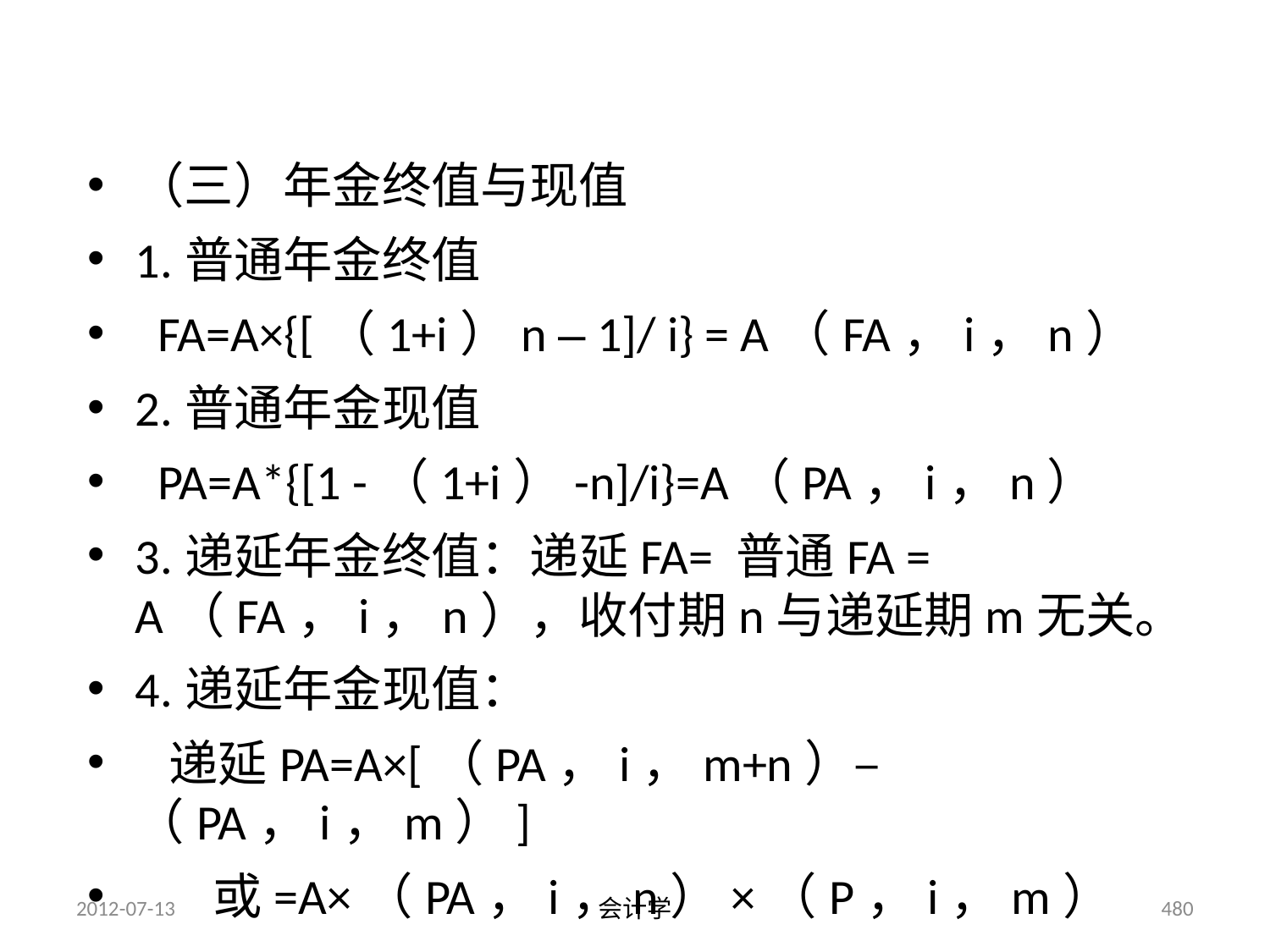

（三）年金终值与现值
1.普通年金终值
  FA=A×{[（1+i）n – 1]/ i} = A（FA，i，n）
2.普通年金现值
  PA=A*{[1 -（1+i）-n]/i}=A（PA，i，n）
3.递延年金终值：递延FA= 普通FA = A（FA，i，n），收付期n与递延期m无关。
4.递延年金现值：
  递延PA=A×[（PA，i，m+n）–（PA，i，m）]
      或=A×（PA，i，n）×（P，i，m）
2012-07-13
会计学
480